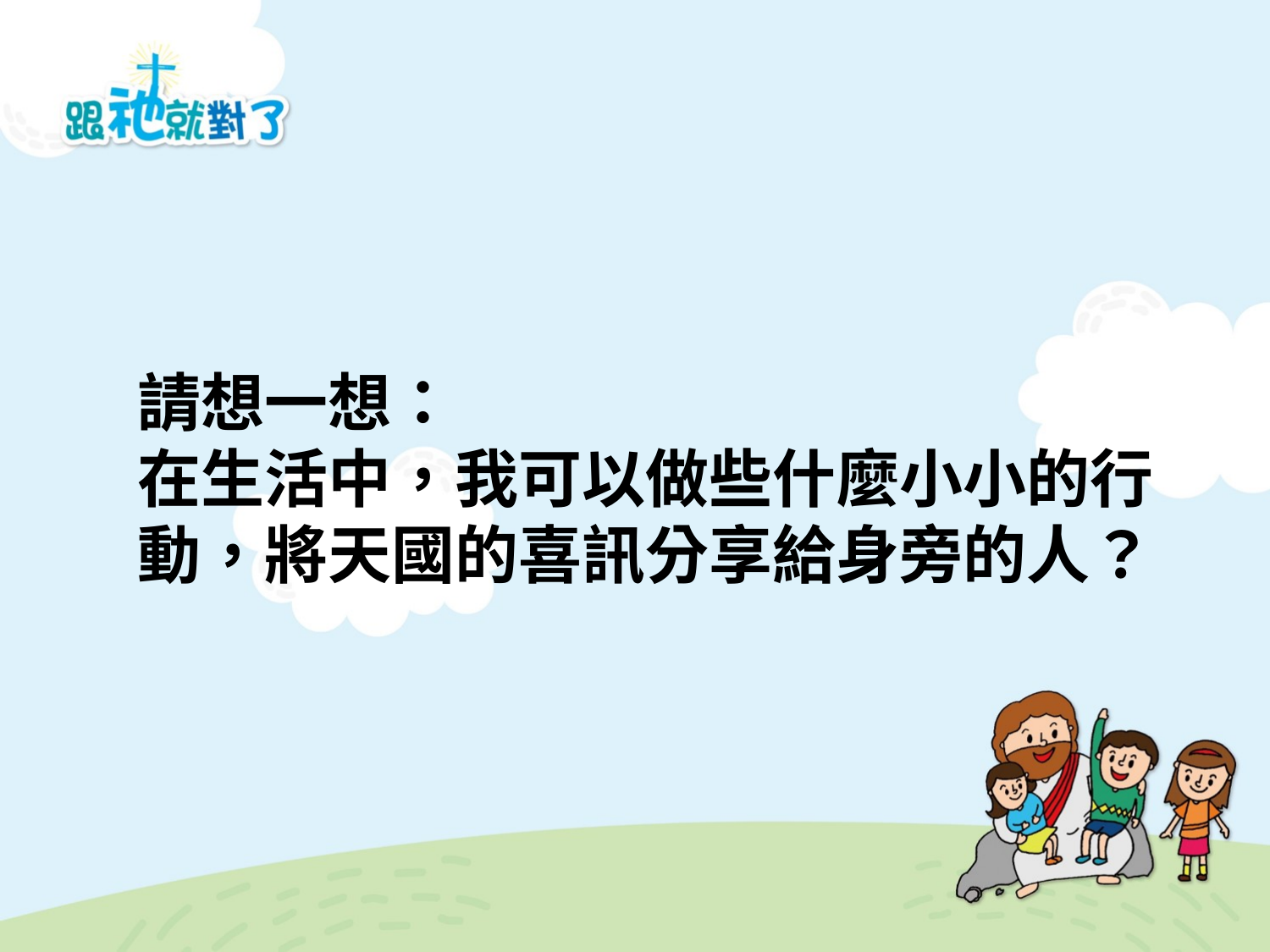

請想一想：
在生活中，我可以做些什麼小小的行動，將天國的喜訊分享給身旁的人？